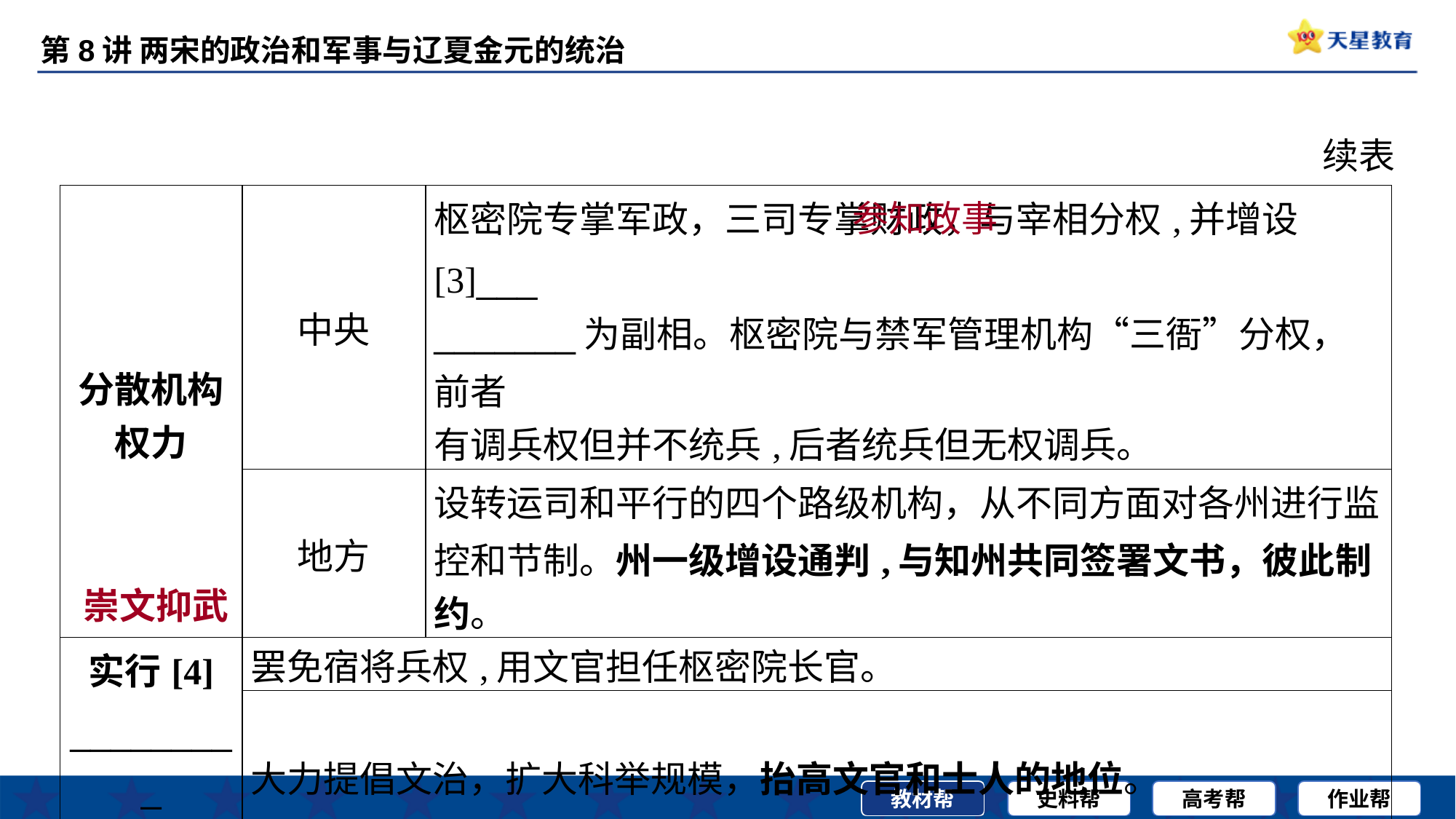

续表
                                                  参知政事
| 分散机构 权力 | 中央 | 枢密院专掌军政，三司专掌财政，与宰相分权,并增设[3]\_\_\_ \_\_\_\_\_\_\_为副相。枢密院与禁军管理机构“三衙”分权，前者 有调兵权但并不统兵,后者统兵但无权调兵。 |
| --- | --- | --- |
|  | 地方 | 设转运司和平行的四个路级机构，从不同方面对各州进行监 控和节制。州一级增设通判,与知州共同签署文书，彼此制 约。 |
| 实行[4] \_\_\_\_\_\_\_\_\_ 的方针 | 罢免宿将兵权,用文官担任枢密院长官。 |  |
|  | 大力提倡文治，扩大科举规模，抬高文官和士人的地位。 |  |
崇文抑武